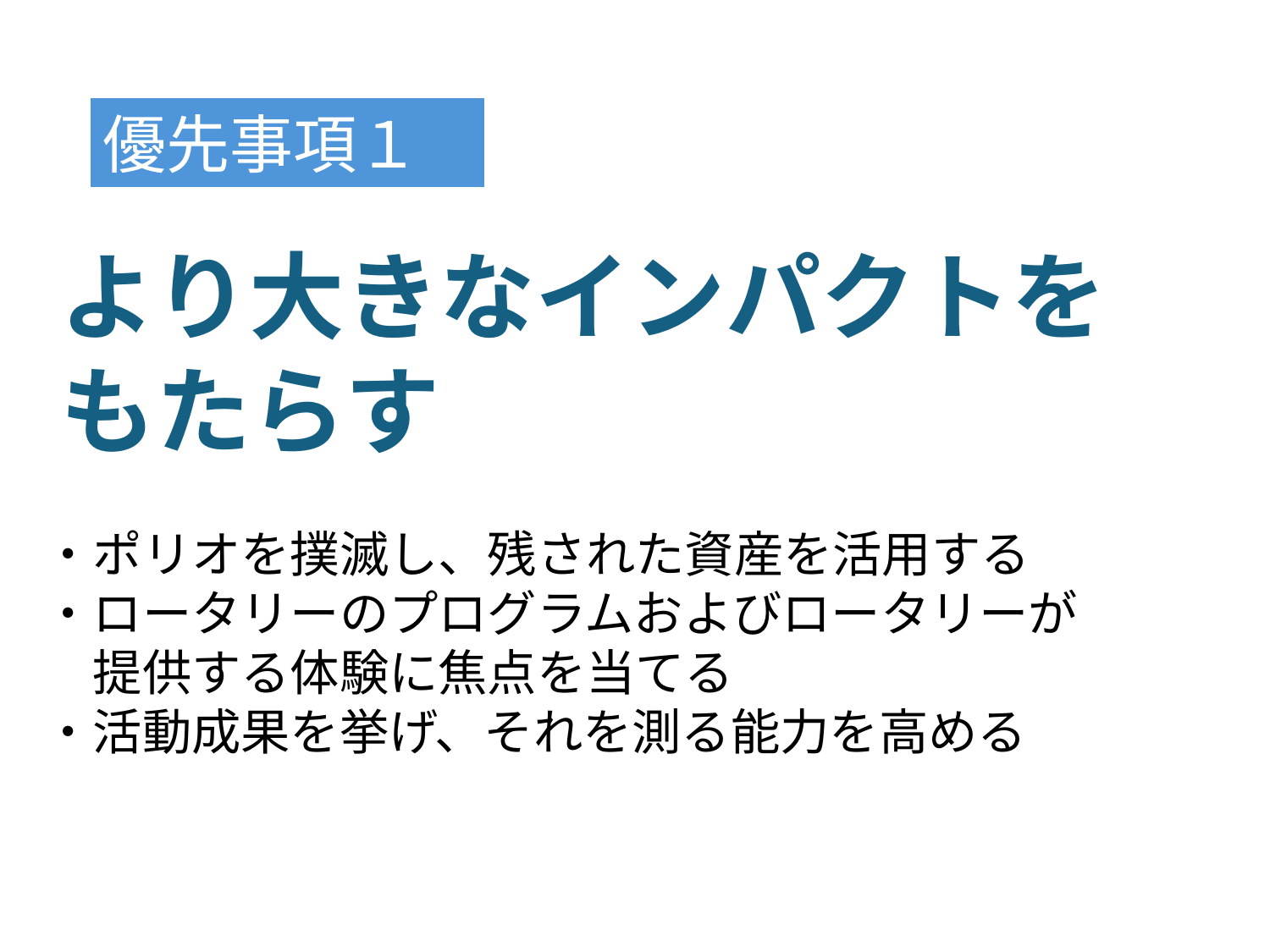

優先事項１
より大きなインパクトを
もたらす
・ポリオを撲滅し、残された資産を活用する
・ロータリーのプログラムおよびロータリーが
　提供する体験に焦点を当てる
・活動成果を挙げ、それを測る能力を高める